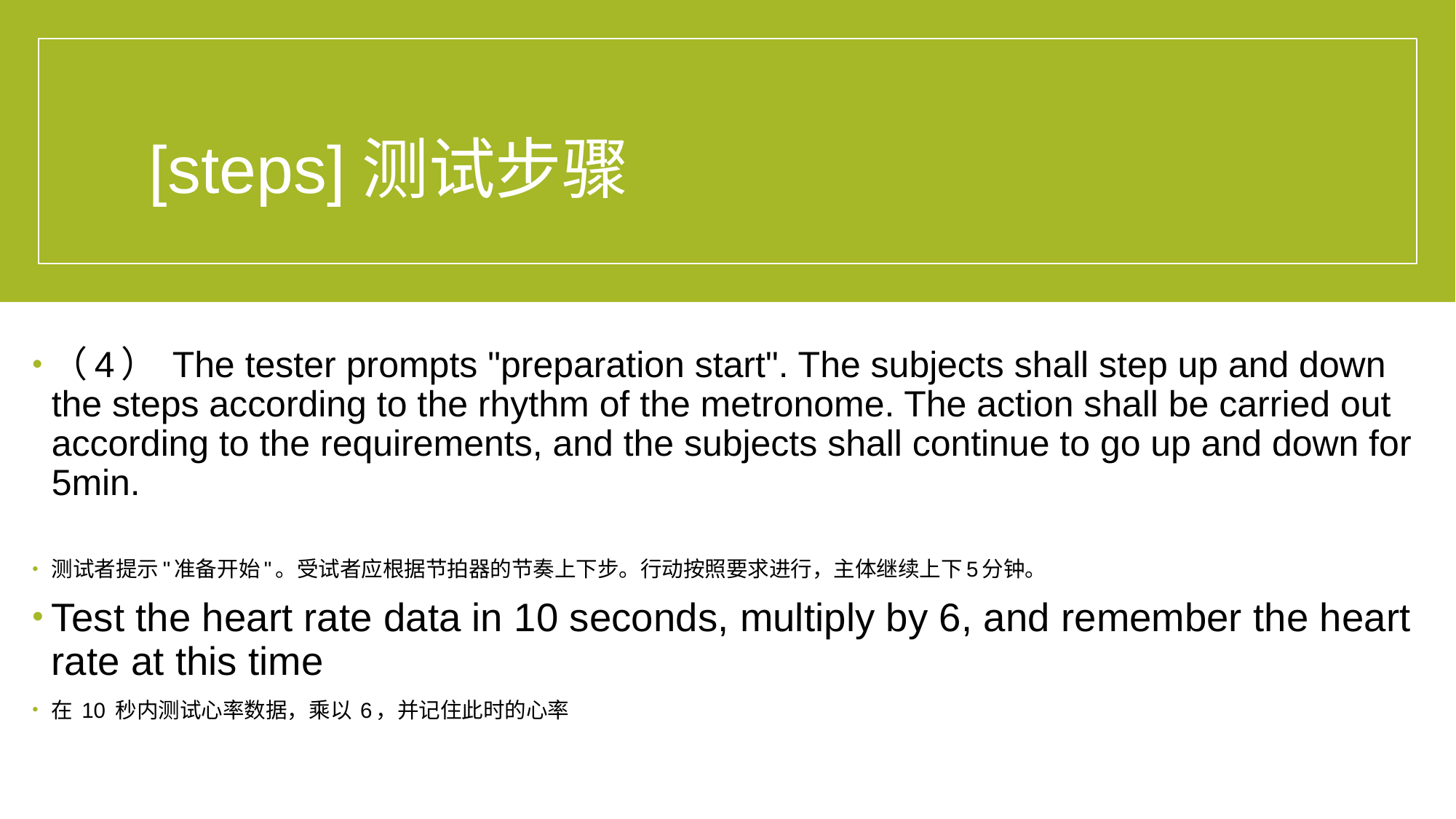

# [steps]测试步骤

（4） The tester prompts "preparation start". The subjects shall step up and down the steps according to the rhythm of the metronome. The action shall be carried out according to the requirements, and the subjects shall continue to go up and down for 5min.

测试者提示"准备开始"。受试者应根据节拍器的节奏上下步。行动按照要求进行，主体继续上下5分钟。
Test the heart rate data in 10 seconds, multiply by 6, and remember the heart rate at this time
在 10 秒内测试心率数据，乘以 6，并记住此时的心率